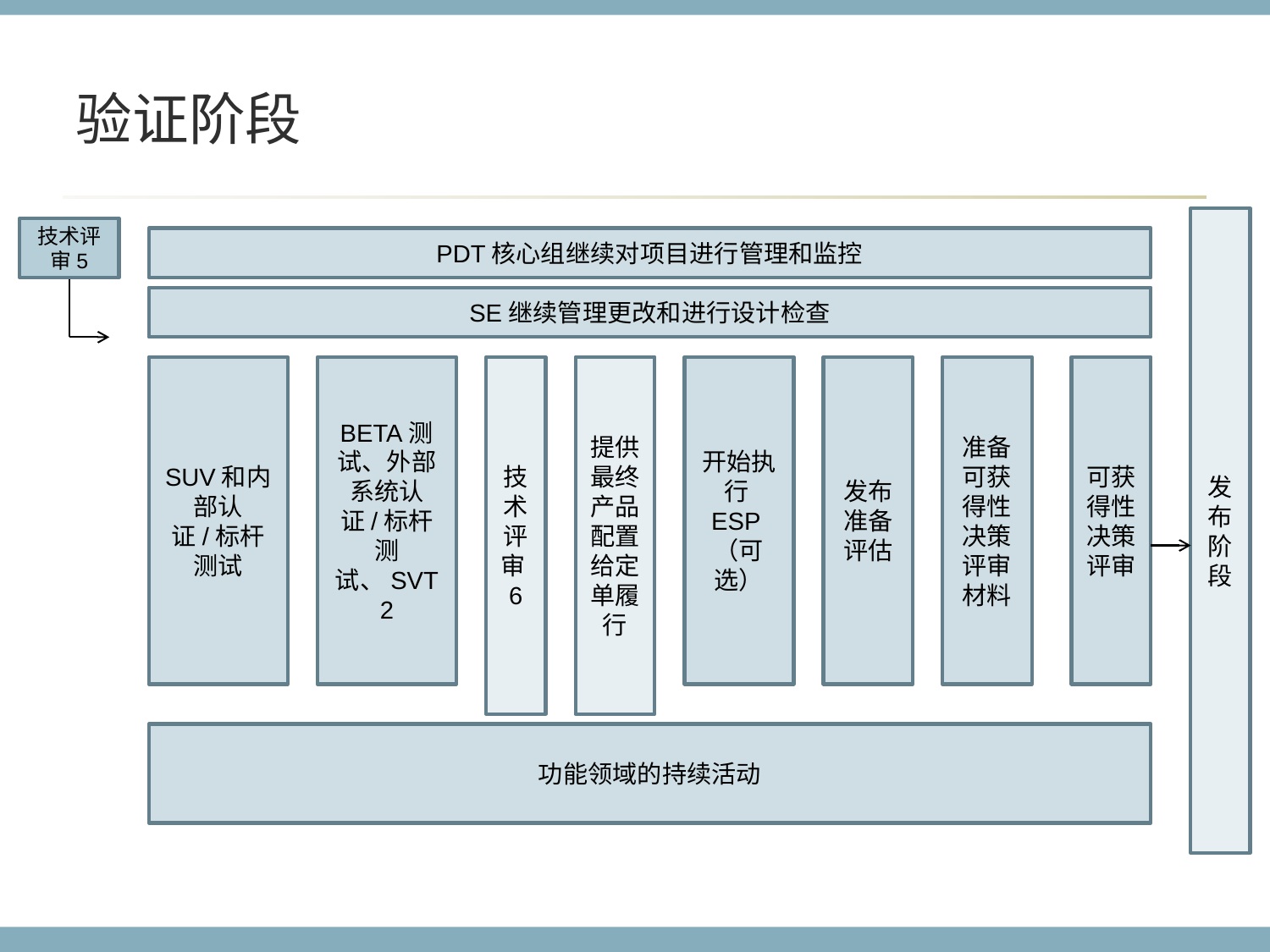

# 验证阶段
发布阶段
技术评审5
PDT核心组继续对项目进行管理和监控
SE继续管理更改和进行设计检查
SUV和内部认证/标杆测试
BETA测试、外部系统认证/标杆测试、SVT2
技术评审6
提供最终产品配置给定单履行
开始执行ESP（可选）
发布准备评估
准备可获得性决策评审材料
可获得性决策评审
功能领域的持续活动